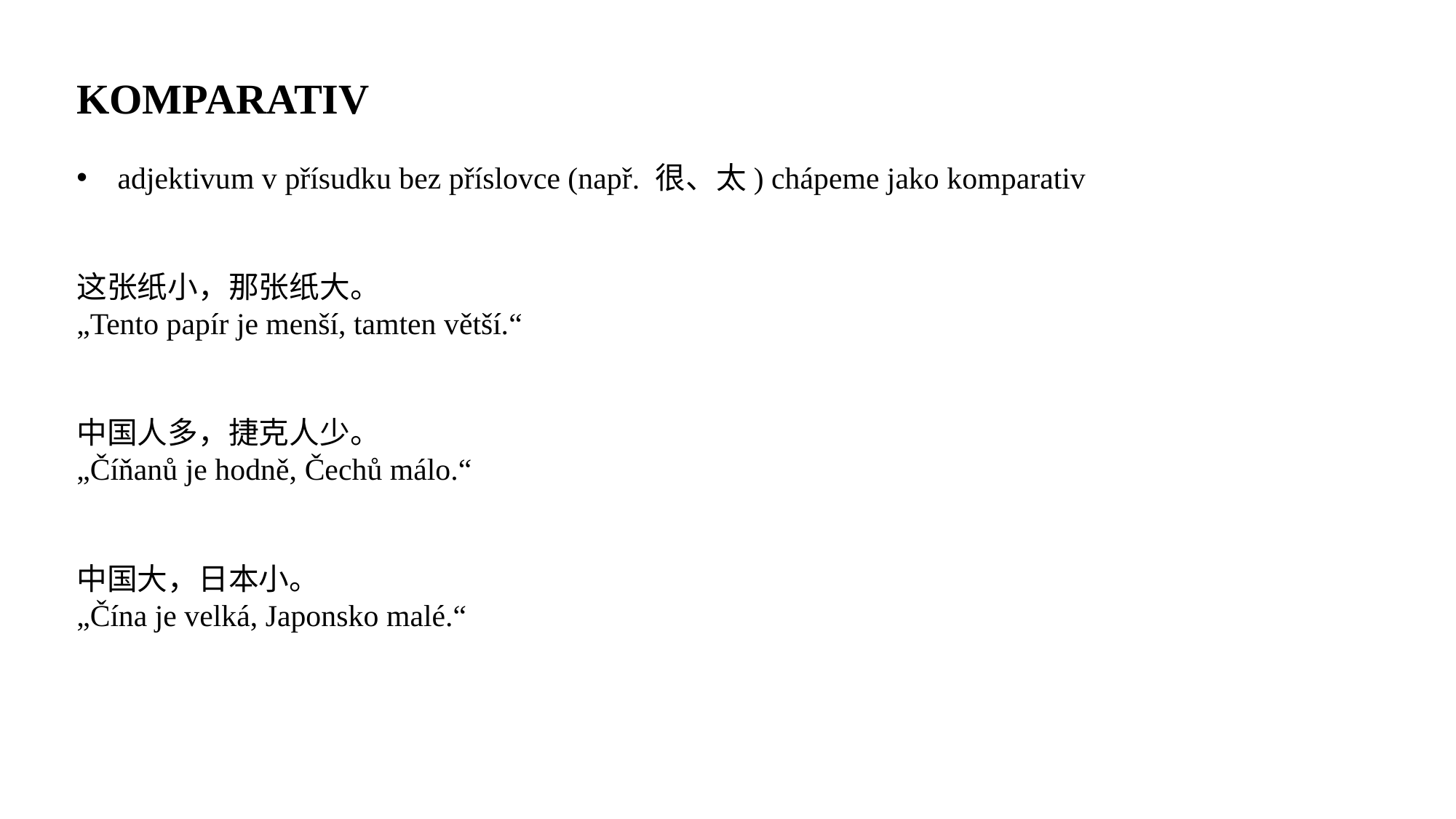

KOMPARATIV

adjektivum v přísudku bez příslovce (např. 很、太) chápeme jako komparativ

这张纸小，那张纸大。
„Tento papír je menší, tamten větší.“

中国人多，捷克人少。
„Číňanů je hodně, Čechů málo.“

中国大，日本小。
„Čína je velká, Japonsko malé.“